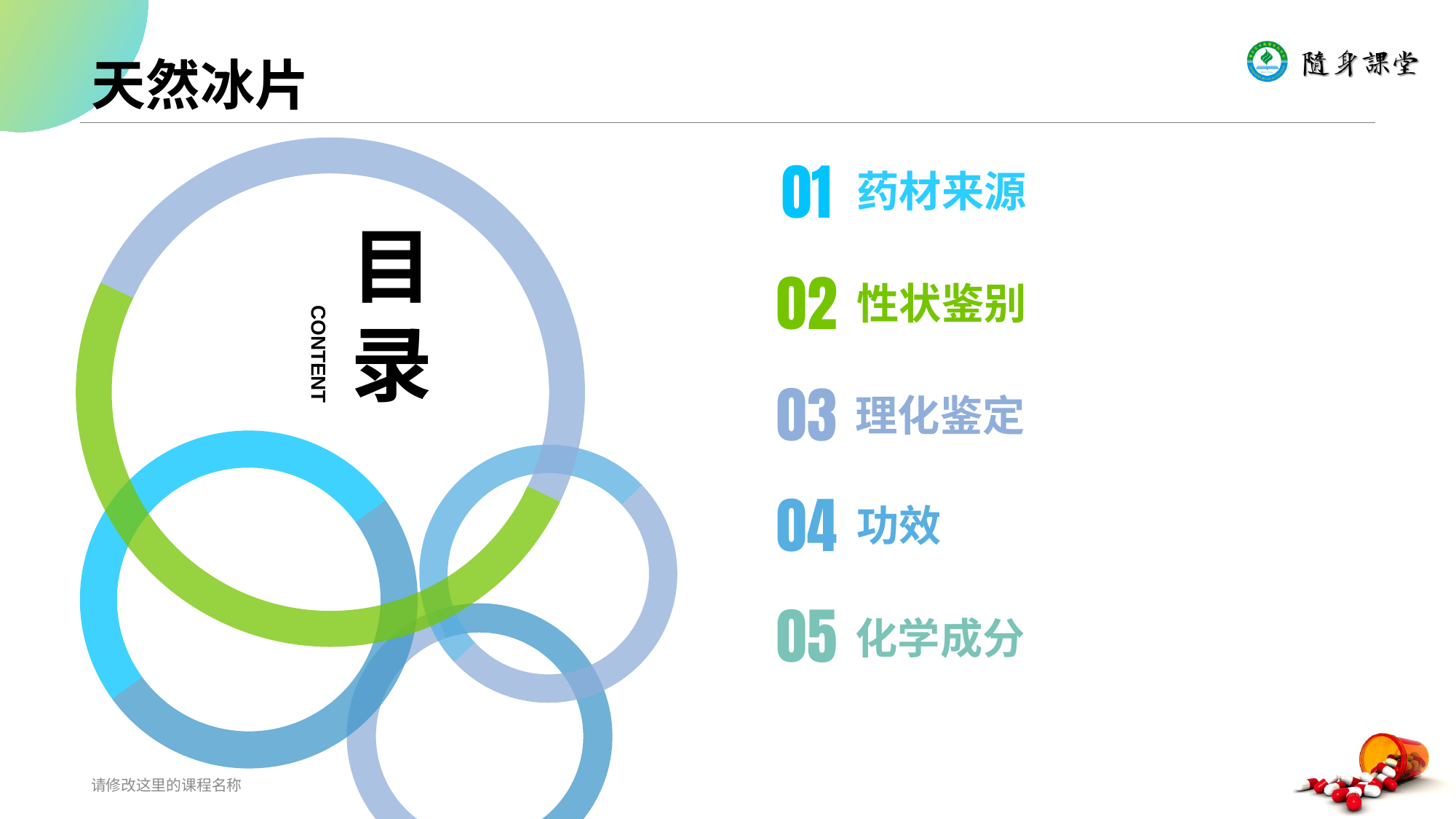

# 天然冰片

目录
CONTENT

01
药材来源
02
性状鉴别
03
理化鉴定
04
功效
05
化学成分
请修改这里的课程名称
2